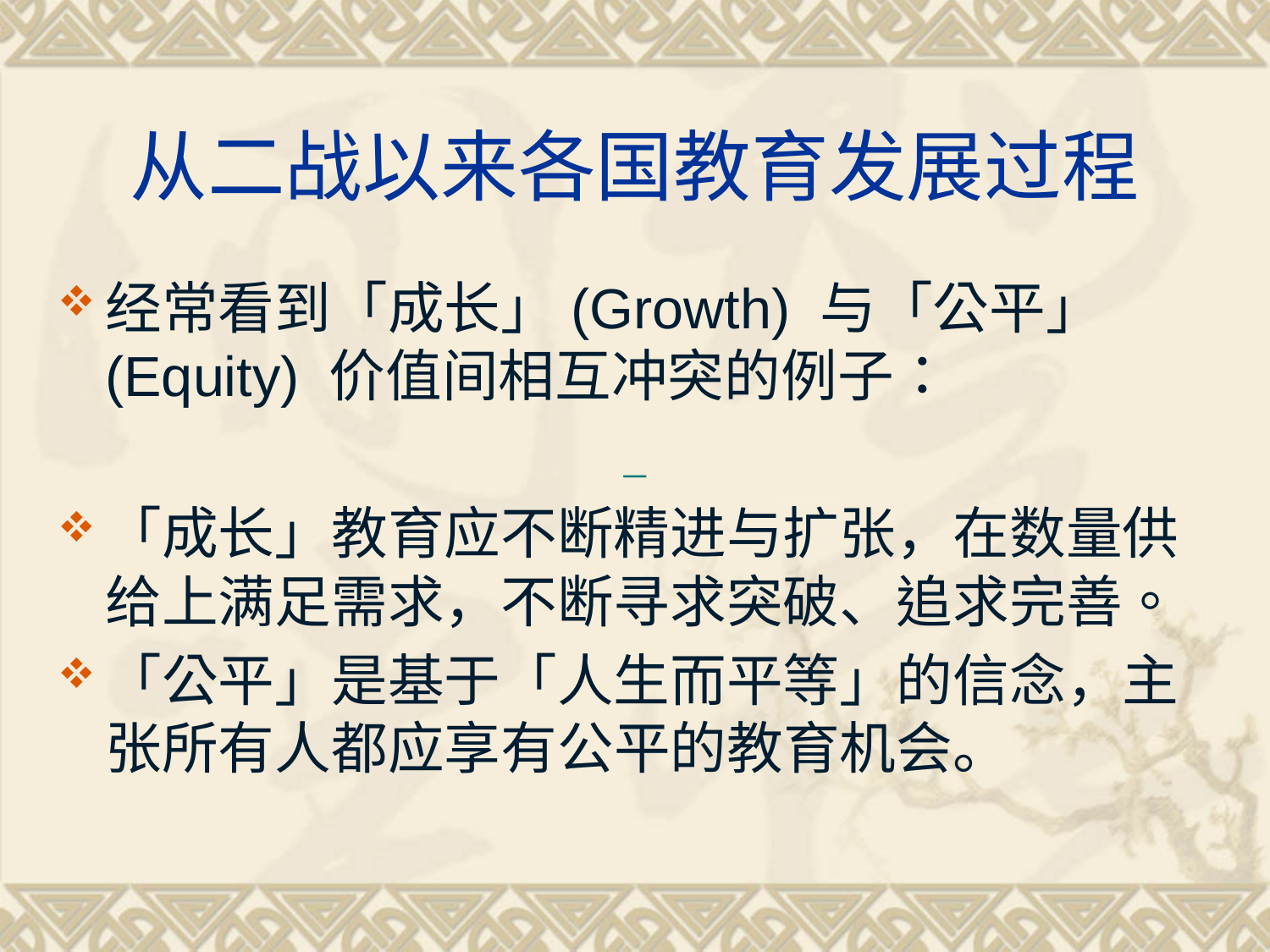

# 从二战以来各国教育发展过程
经常看到「成长」(Growth) 与「公平」(Equity) 价值间相互冲突的例子：

「成长」教育应不断精进与扩张，在数量供给上满足需求，不断寻求突破、追求完善。
「公平」是基于「人生而平等」的信念，主张所有人都应享有公平的教育机会。

－